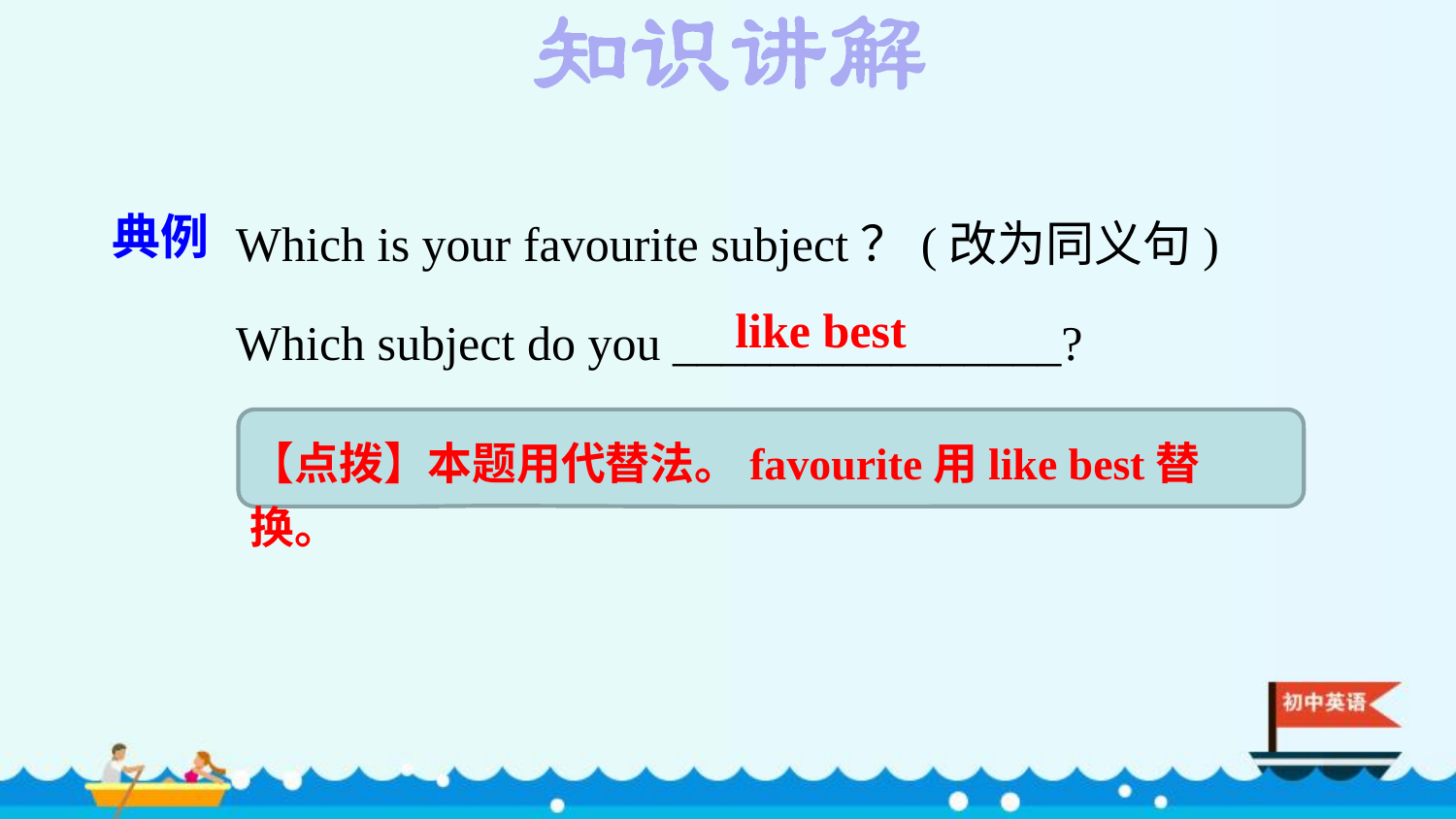

Which is your favourite subject？(改为同义句)
Which subject do you ________________?
典例
like best

【点拨】本题用代替法。favourite用like best替换。